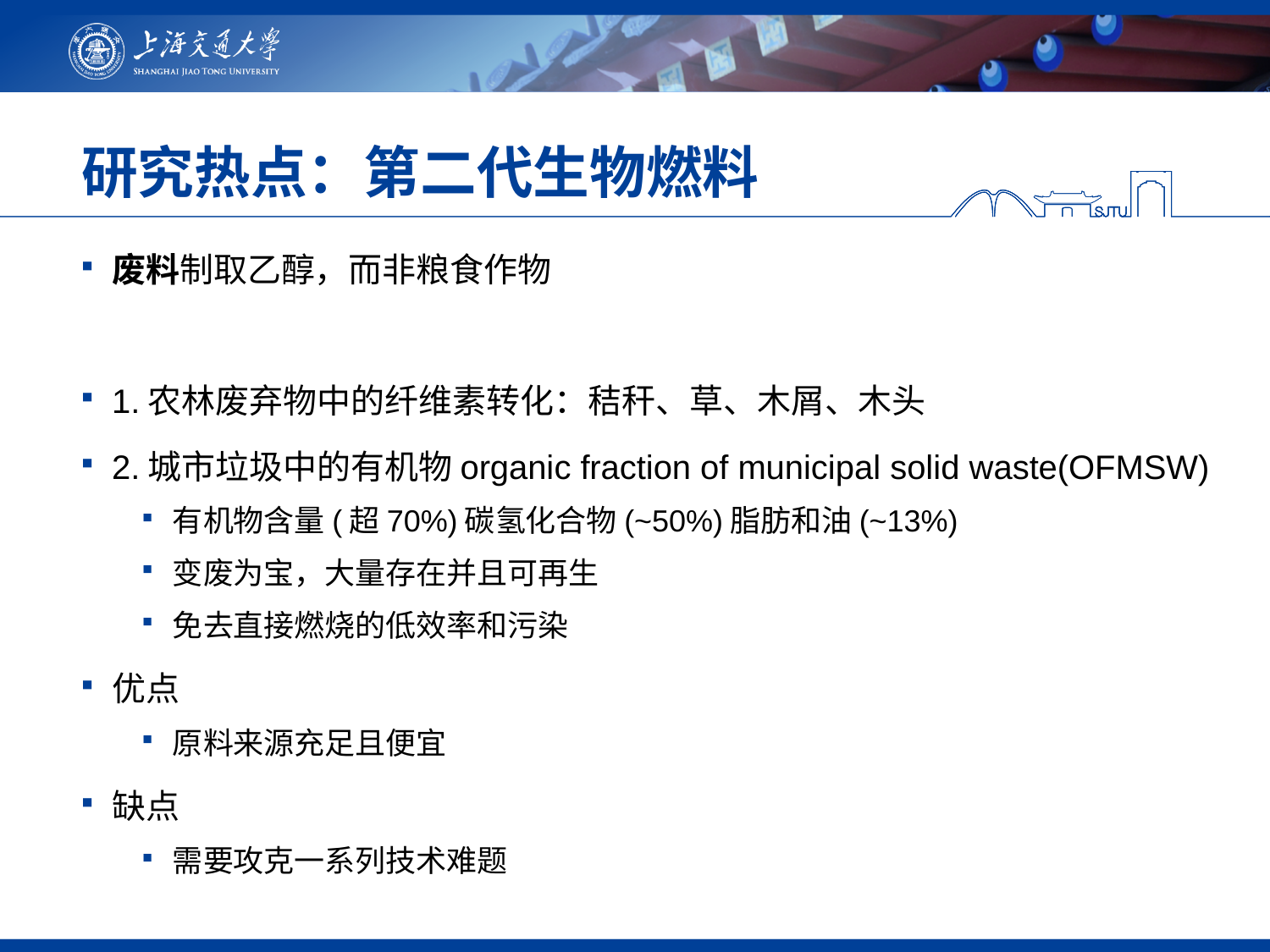

# 研究热点：第二代生物燃料
废料制取乙醇，而非粮食作物

1.农林废弃物中的纤维素转化：秸秆、草、木屑、木头
2.城市垃圾中的有机物organic fraction of municipal solid waste(OFMSW)
有机物含量(超70%)碳氢化合物(~50%)脂肪和油(~13%)
变废为宝，大量存在并且可再生
免去直接燃烧的低效率和污染
优点
原料来源充足且便宜
缺点
需要攻克一系列技术难题